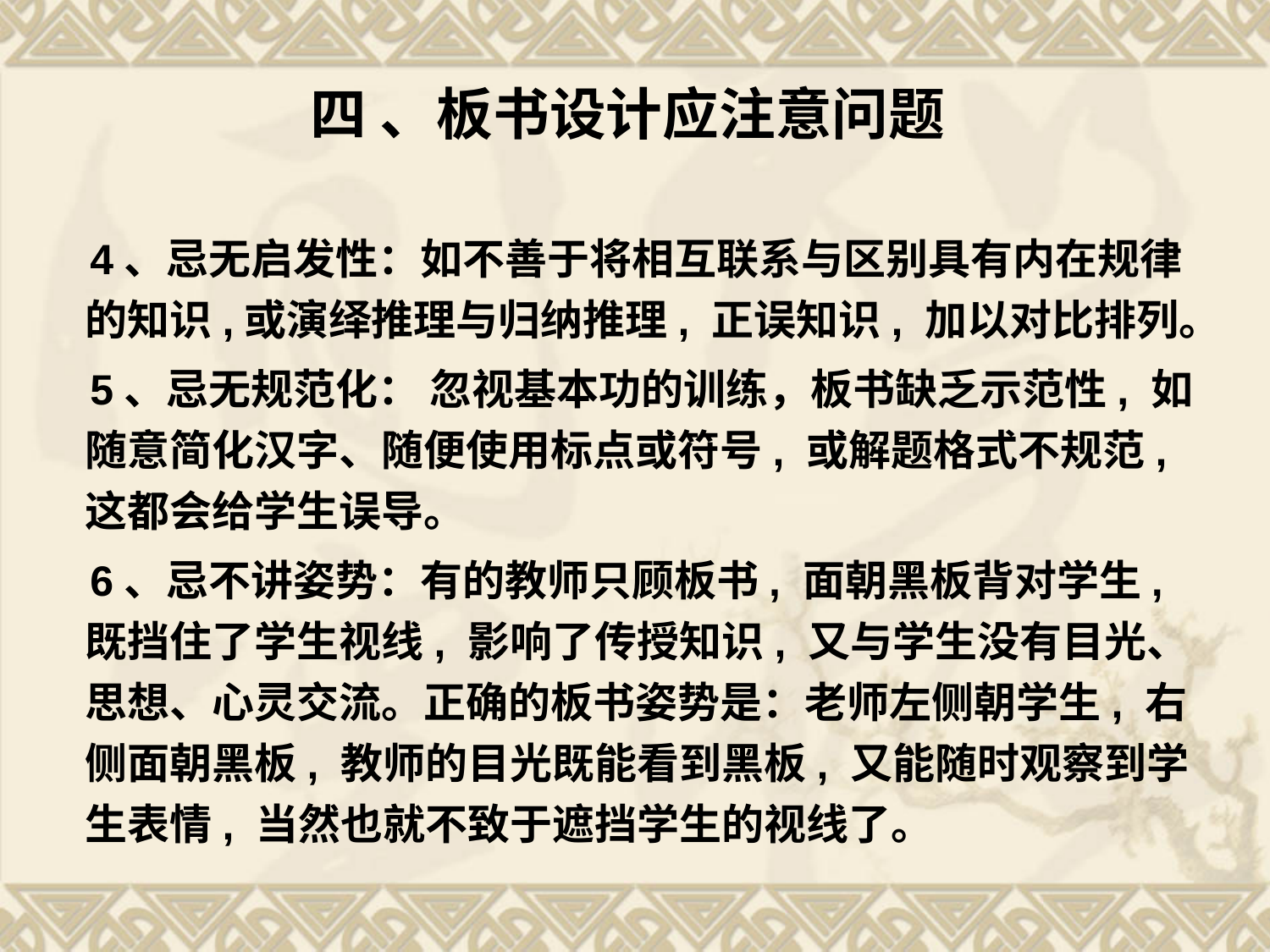

# 四 、板书设计应注意问题
　4、忌无启发性：如不善于将相互联系与区别具有内在规律的知识,或演绎推理与归纳推理, 正误知识, 加以对比排列。
　5、忌无规范化： 忽视基本功的训练，板书缺乏示范性, 如随意简化汉字、随便使用标点或符号, 或解题格式不规范, 这都会给学生误导。
　6、忌不讲姿势：有的教师只顾板书, 面朝黑板背对学生, 既挡住了学生视线, 影响了传授知识, 又与学生没有目光、思想、心灵交流。正确的板书姿势是：老师左侧朝学生, 右侧面朝黑板, 教师的目光既能看到黑板, 又能随时观察到学生表情, 当然也就不致于遮挡学生的视线了。